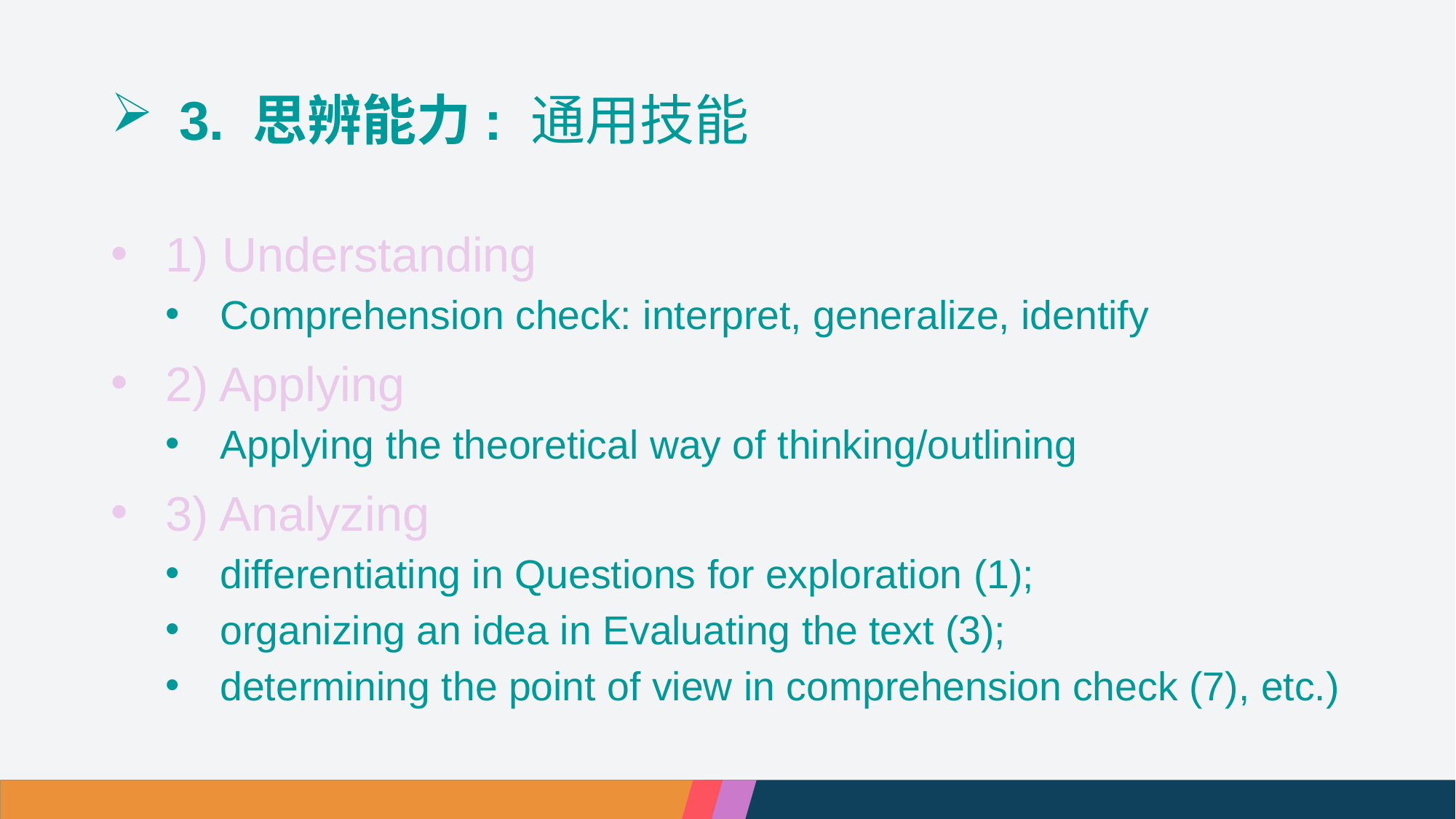

# 3. 思辨能力: 通用技能
1) Understanding
Comprehension check: interpret, generalize, identify
2) Applying
Applying the theoretical way of thinking/outlining
3) Analyzing
differentiating in Questions for exploration (1);
organizing an idea in Evaluating the text (3);
determining the point of view in comprehension check (7), etc.)